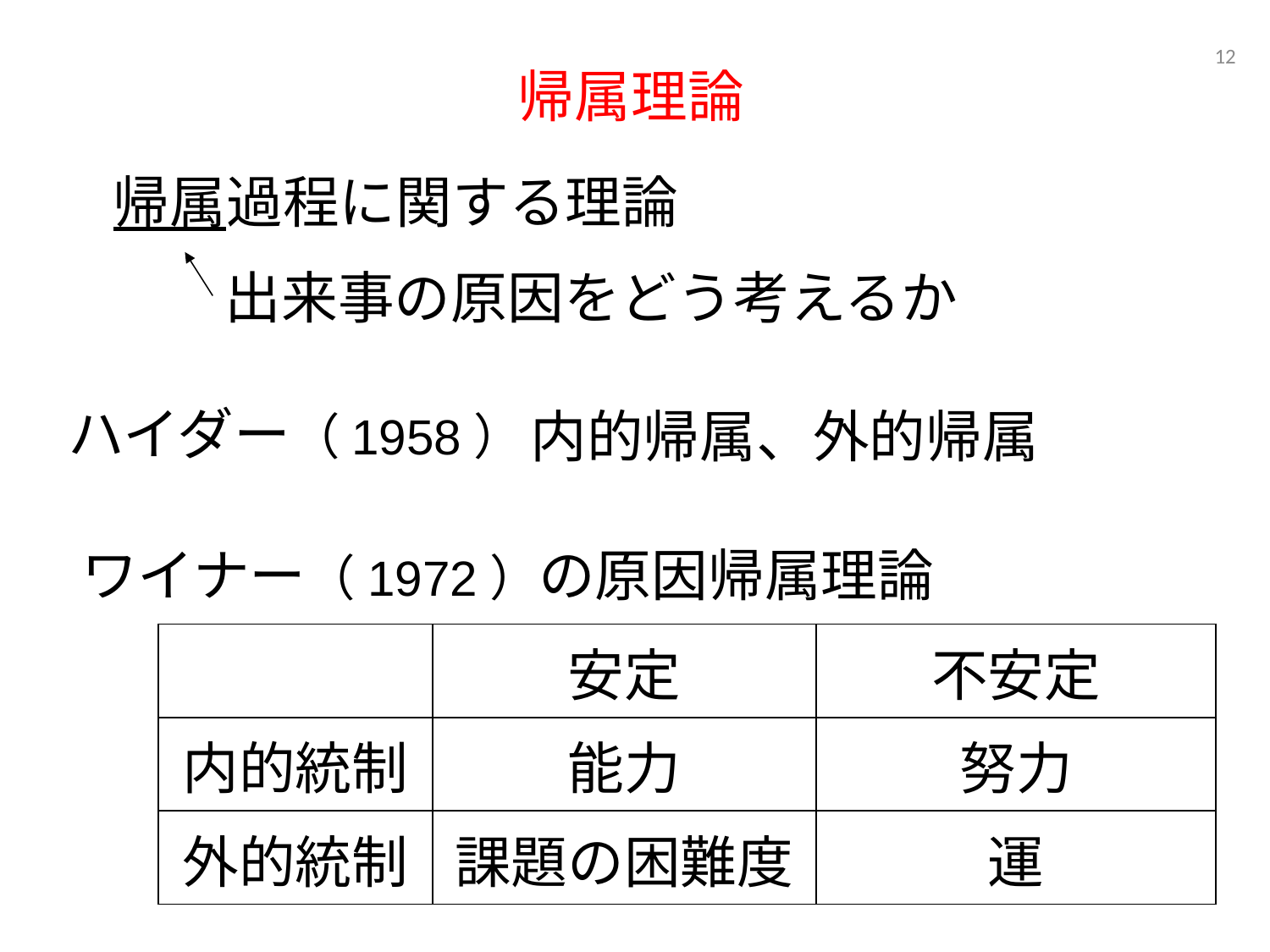

12
# 帰属理論
帰属過程に関する理論
出来事の原因をどう考えるか
ハイダー（1958）
内的帰属、外的帰属
ワイナー（1972）の原因帰属理論
|  | 安定 | 不安定 |
| --- | --- | --- |
| 内的統制 | 能力 | 努力 |
| 外的統制 | 課題の困難度 | 運 |